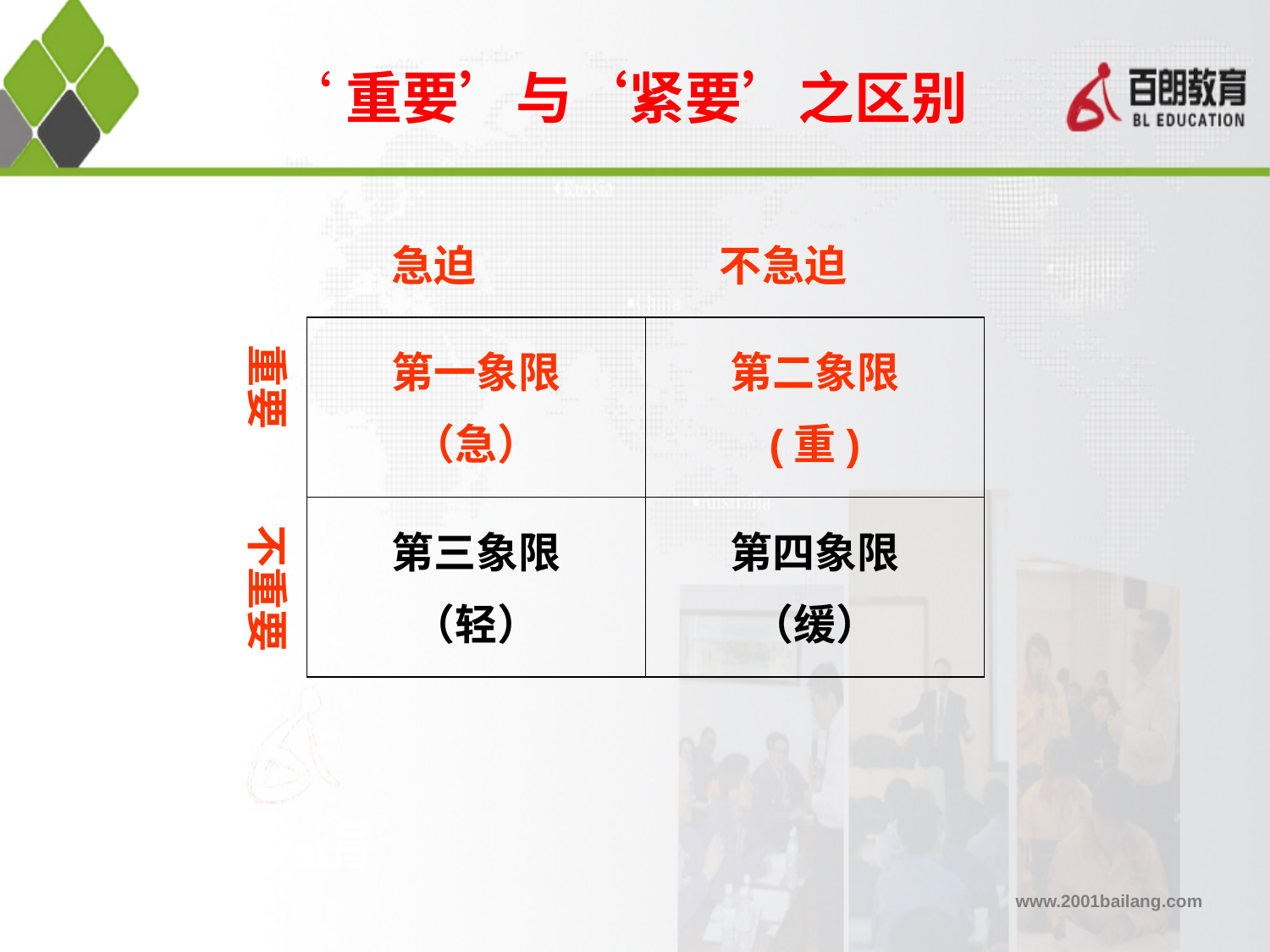

‘重要’与‘紧要’之区别
急迫
不急迫
第一象限
（急）
第二象限
(重)
重要
第三象限
（轻）
第四象限
（缓）
不重要